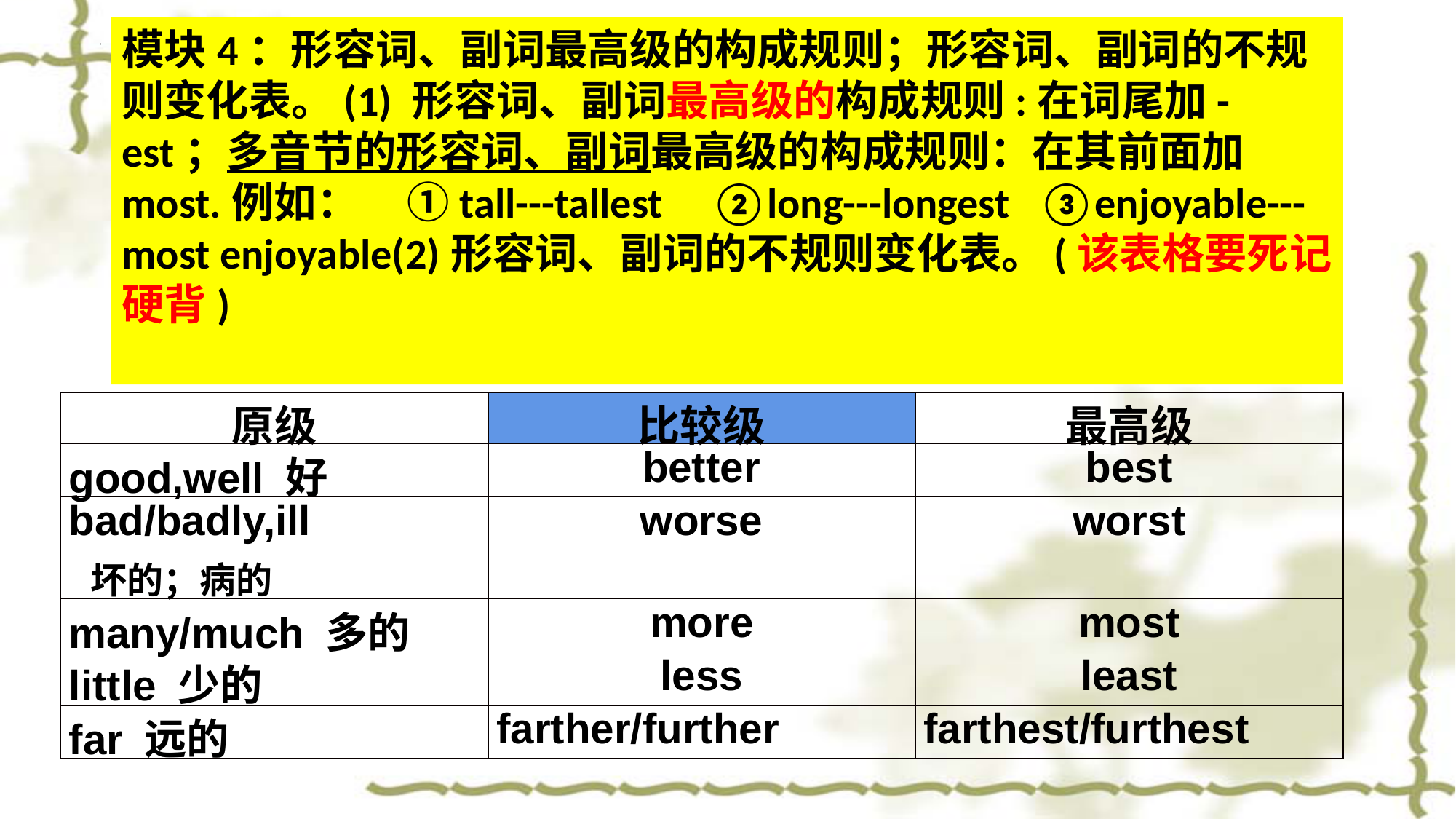

模块4：形容词、副词最高级的构成规则；形容词、副词的不规则变化表。(1) 形容词、副词最高级的构成规则:在词尾加-est；多音节的形容词、副词最高级的构成规则：在其前面加most.例如：     ①tall---tallest     ②long---longest   ③enjoyable---most enjoyable(2)形容词、副词的不规则变化表。(该表格要死记硬背)

| 原级 | 比较级 | 最高级 |
| --- | --- | --- |
| good,well 好 | better | best |
| bad/badly,ill 坏的；病的 | worse | worst |
| many/much 多的 | more | most |
| little 少的 | less | least |
| far 远的 | farther/further | farthest/furthest |